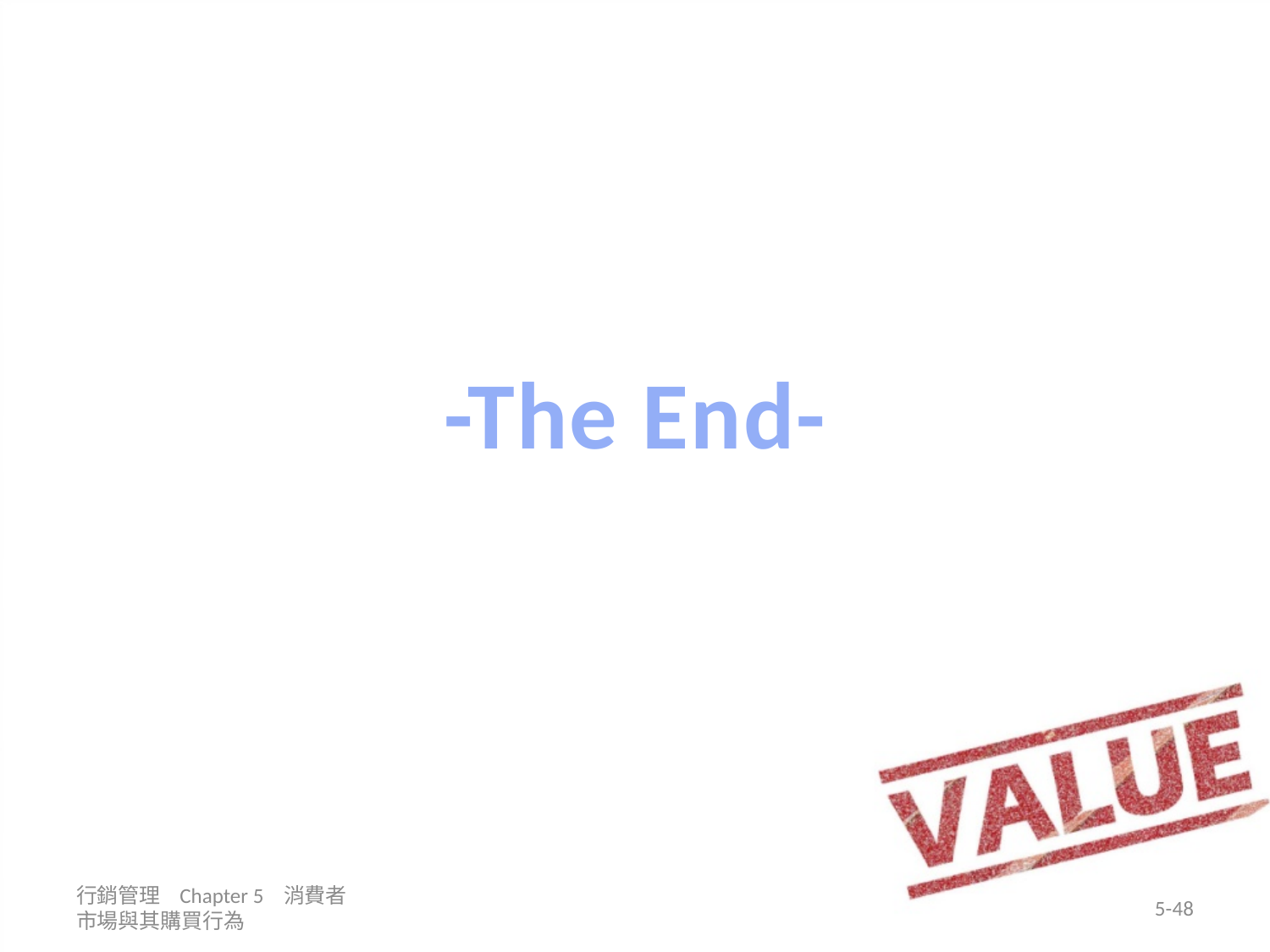

# -The End-

行銷管理   Chapter 5   消費者市場與其購買行為
5-48